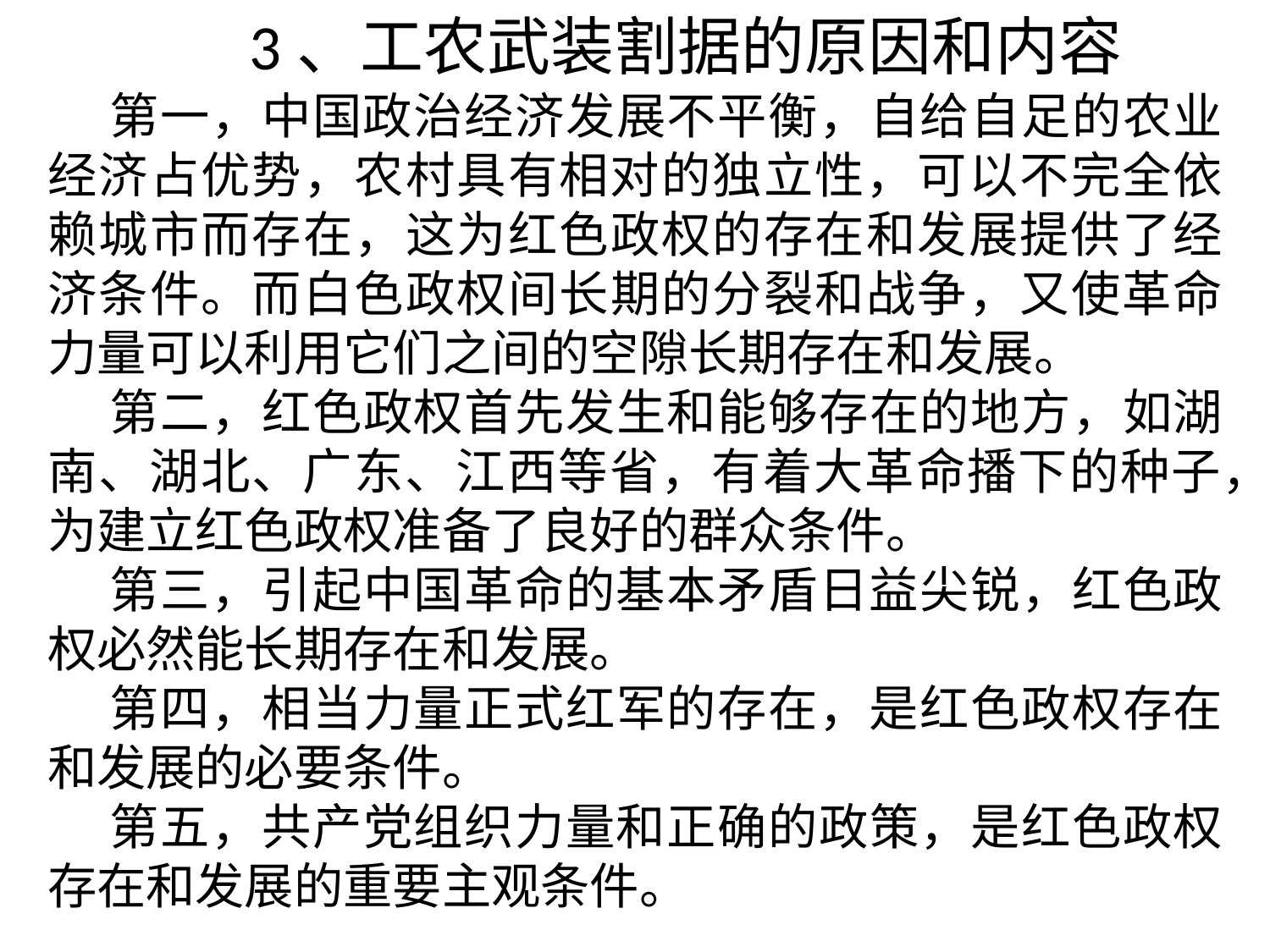

3、工农武装割据的原因和内容
    第一，中国政治经济发展不平衡，自给自足的农业经济占优势，农村具有相对的独立性，可以不完全依赖城市而存在，这为红色政权的存在和发展提供了经济条件。而白色政权间长期的分裂和战争，又使革命力量可以利用它们之间的空隙长期存在和发展。
    第二，红色政权首先发生和能够存在的地方，如湖南、湖北、广东、江西等省，有着大革命播下的种子，为建立红色政权准备了良好的群众条件。
    第三，引起中国革命的基本矛盾日益尖锐，红色政权必然能长期存在和发展。
    第四，相当力量正式红军的存在，是红色政权存在和发展的必要条件。
    第五，共产党组织力量和正确的政策，是红色政权存在和发展的重要主观条件。